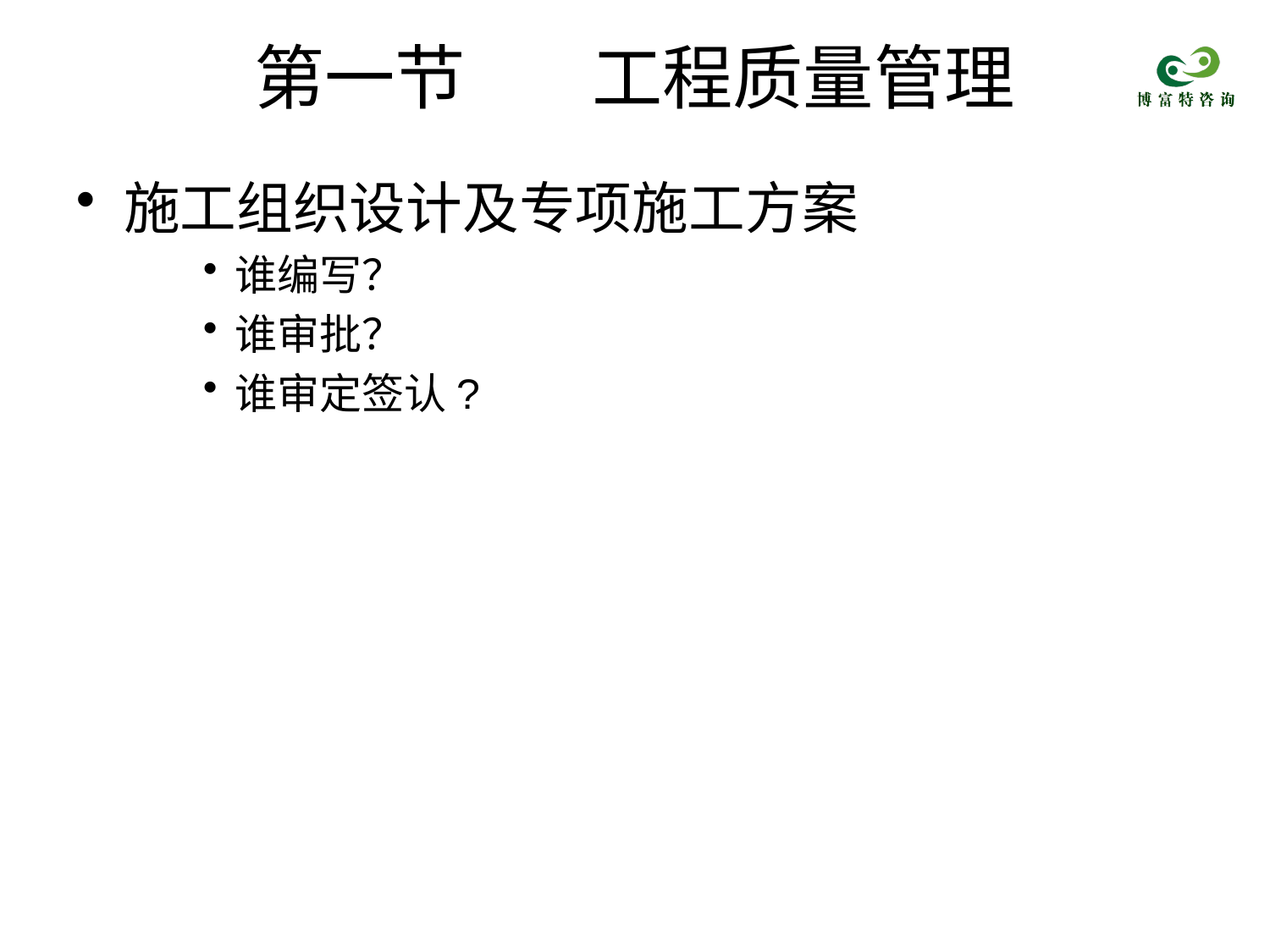

# 第一节        工程质量管理
施工组织设计及专项施工方案
谁编写？
谁审批？
谁审定签认?